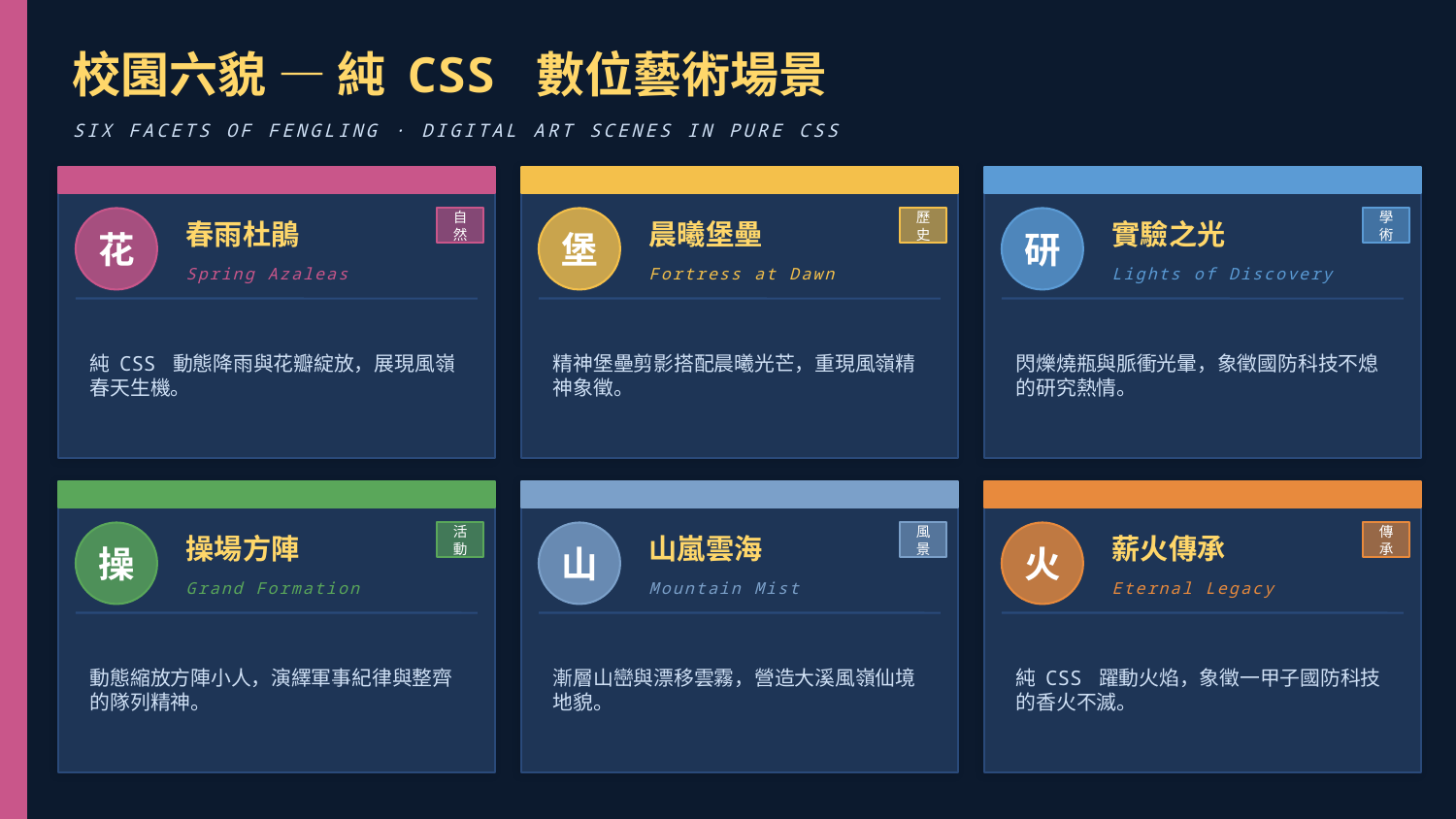

校園六貌 — 純 CSS 數位藝術場景
SIX FACETS OF FENGLING · DIGITAL ART SCENES IN PURE CSS

花
春雨杜鵑

自然

堡
晨曦堡壘

歷史

研
實驗之光

學術
Spring Azaleas
Fortress at Dawn
Lights of Discovery

純 CSS 動態降雨與花瓣綻放，展現風嶺春天生機。
精神堡壘剪影搭配晨曦光芒，重現風嶺精神象徵。
閃爍燒瓶與脈衝光暈，象徵國防科技不熄的研究熱情。

操
操場方陣

活動

山
山嵐雲海

風景

火
薪火傳承

傳承
Grand Formation
Mountain Mist
Eternal Legacy

動態縮放方陣小人，演繹軍事紀律與整齊的隊列精神。
漸層山巒與漂移雲霧，營造大溪風嶺仙境地貌。
純 CSS 躍動火焰，象徵一甲子國防科技的香火不滅。